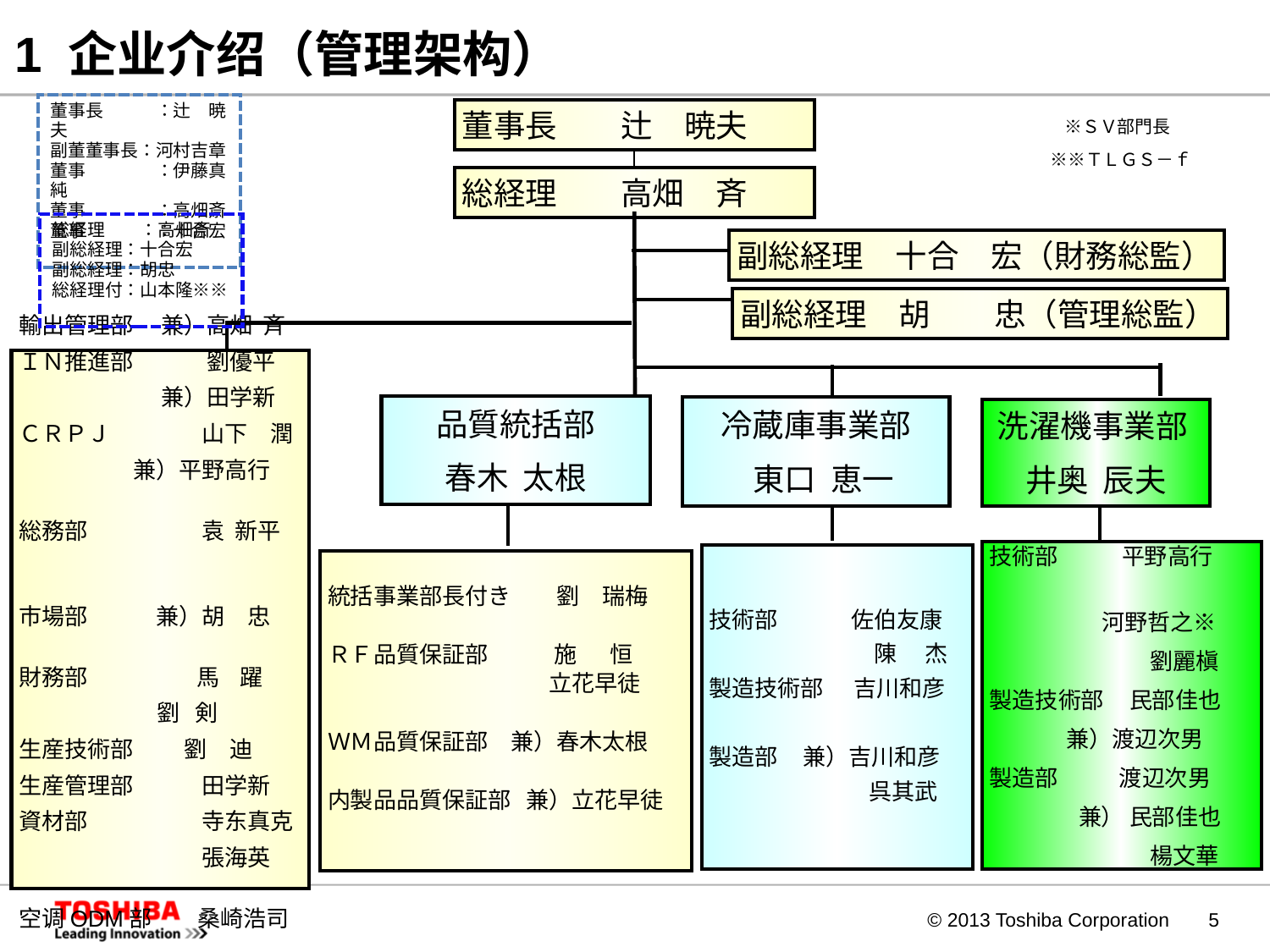

# 1 企业介绍（管理架构）
董事長　　　：辻　暁夫
副董董事長：河村吉章
董事　　　　：伊藤真純
董事　　　　：高畑斎
董事　　　　：十合宏
　※ＳＶ部門長
　※※ＴＬＧＳ－ｆ
董事長　　辻　暁夫
総経理　　高畑　斉
総経理　　：高畑斎
副総経理：十合宏
副総経理：胡忠
総経理付：山本隆※※
副総経理　十合　宏（財務総監）
副総経理　胡　　忠（管理総監）

輸出管理部	   兼）高畑  斉
ＩＮ推進部　 　　劉優平
　　　　　　 兼）田学新
ＣＲＰＪ　　　　山下　潤
　　　　　兼）平野高行
総務部　　　　　袁  新平
市場部　　　兼）胡　忠
財務部	　 　馬    躍
                          劉   剣
生産技術部          劉　迪
生産管理部　　　田学新
資材部	　  　寺东真克
　　　　　　　　張海英
空调ODM部         桑崎浩司

品質統括部
春木  太根
冷蔵庫事業部
 東口  恵一
洗濯機事業部
井奥  辰夫
技術部　        平野高行
                     河野哲之※
　　　　　　　劉麗槇
製造技術部     民部佳也
              兼）渡辺次男
製造部            渡辺次男
　　　    兼） 民部佳也
　　　　　　　楊文華

技術部　          佐伯友康
　　　　　　　 陳　 杰
製造技術部      吉川和彦

製造部     兼）吉川和彦
　　　　　　　呉其武

統括事業部長付き　　劉　瑞梅

ＲＦ品質保証部　    　施 　 恒
　　　　　　　　  　 立花早徒

ＷＭ品質保証部　兼）春木太根

内製品品質保証部   兼）立花早徒